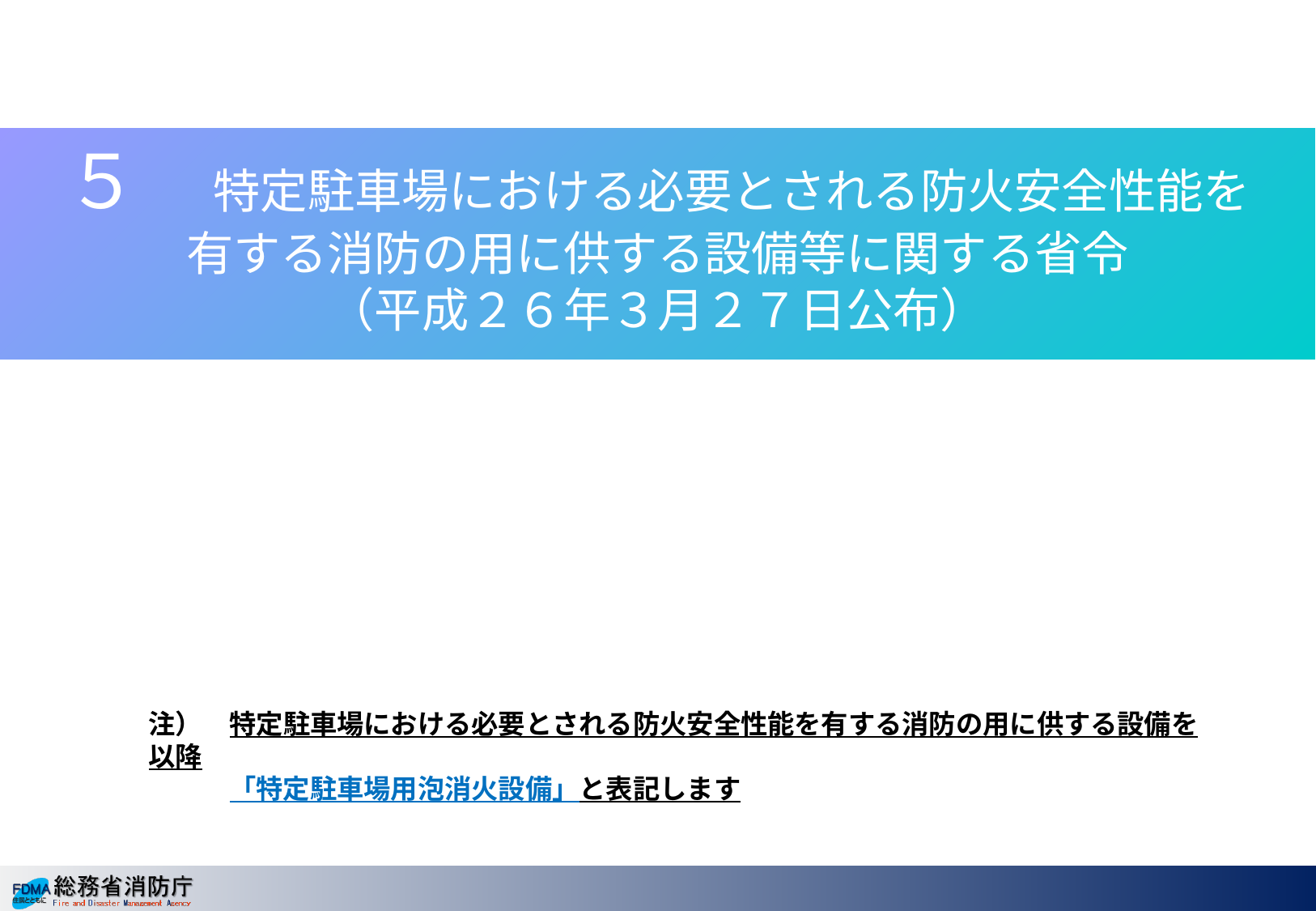

５　特定駐車場における必要とされる防火安全性能を
有する消防の用に供する設備等に関する省令
（平成２６年３月２７日公布）

注）　特定駐車場における必要とされる防火安全性能を有する消防の用に供する設備を以降
　　　「特定駐車場用泡消火設備」と表記します